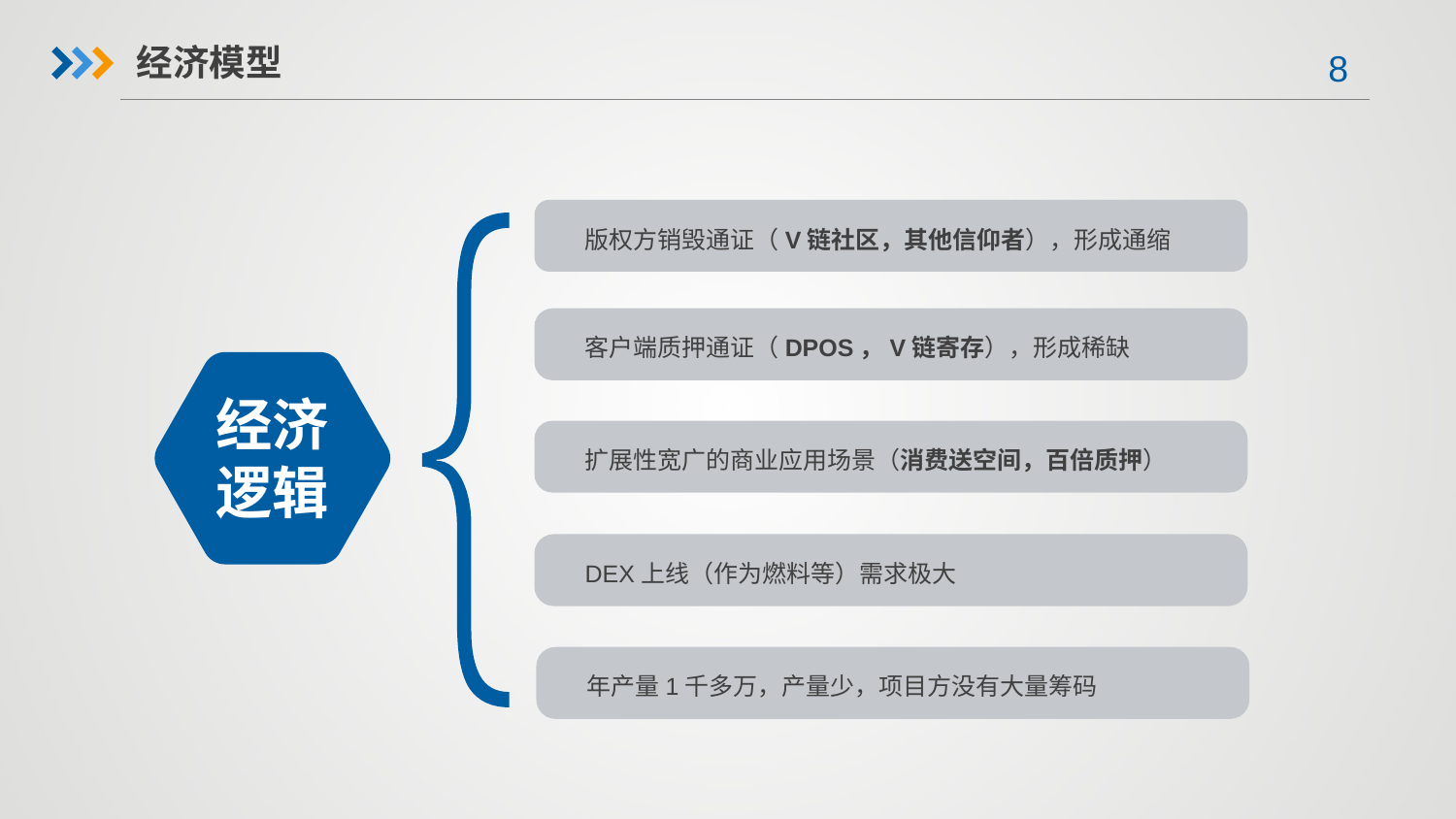

经济模型

版权方销毁通证（V链社区，其他信仰者），形成通缩

客户端质押通证（DPOS，V链寄存），形成稀缺

经济逻辑

扩展性宽广的商业应用场景（消费送空间，百倍质押）

DEX上线（作为燃料等）需求极大

年产量1千多万，产量少，项目方没有大量筹码